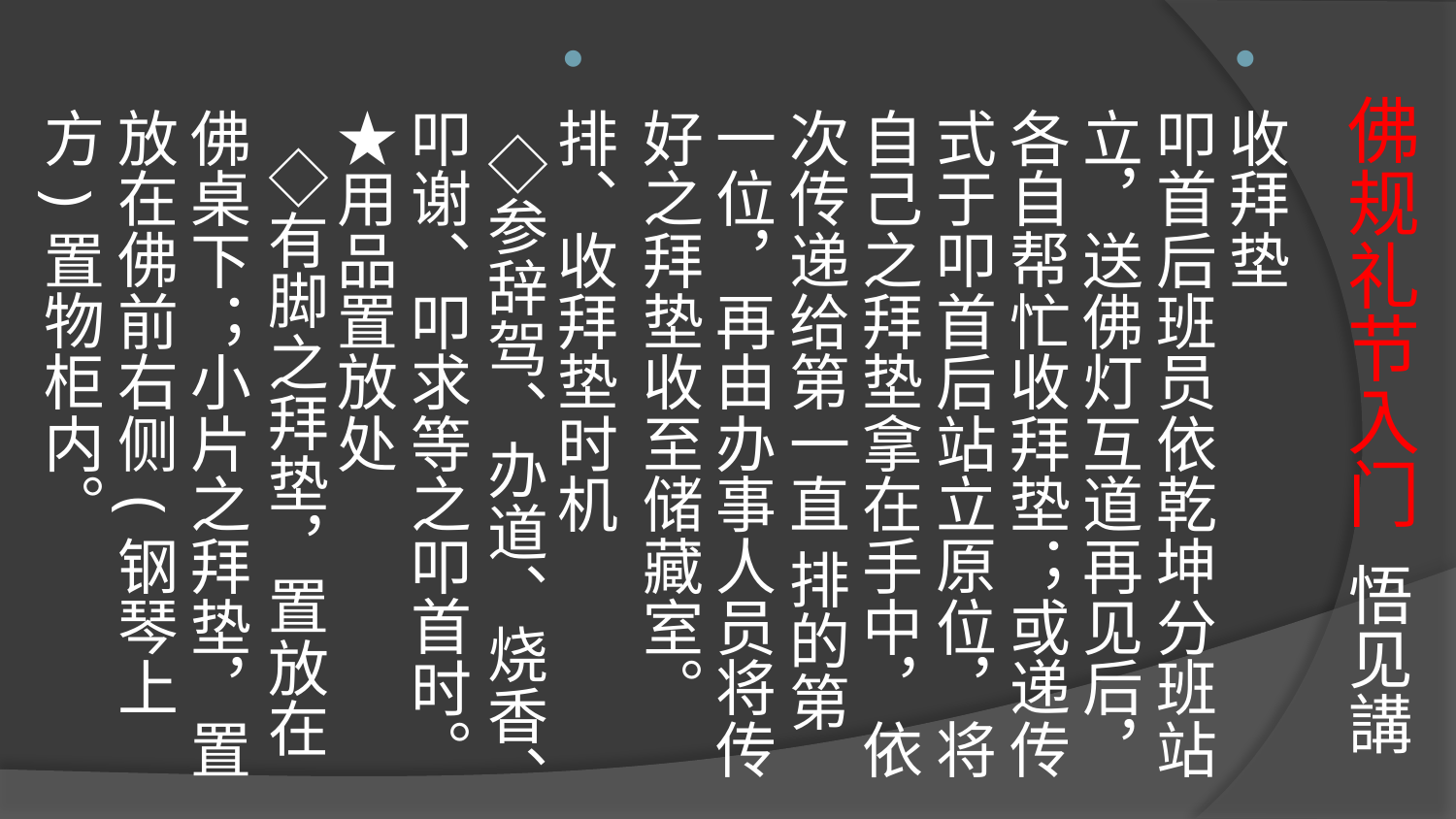

# 佛规礼节入门  悟见講
收拜垫
叩首后班员依乾坤分班站立，送佛灯互道再见后，各自帮忙收拜垫；或递传式于叩首后站立原位，将自己之拜垫拿在手中，依次传递给第一直 排的第一位，再由办事人员将传好之拜垫收至储藏室。
排、收拜垫时机
  ◇参辞驾、办道、烧香、叩谢、叩求等之叩首时。
★用品置放处
   ◇有脚之拜垫，置放在佛桌下；小片之拜垫，置放在佛前右侧(钢琴上方)置物柜内。